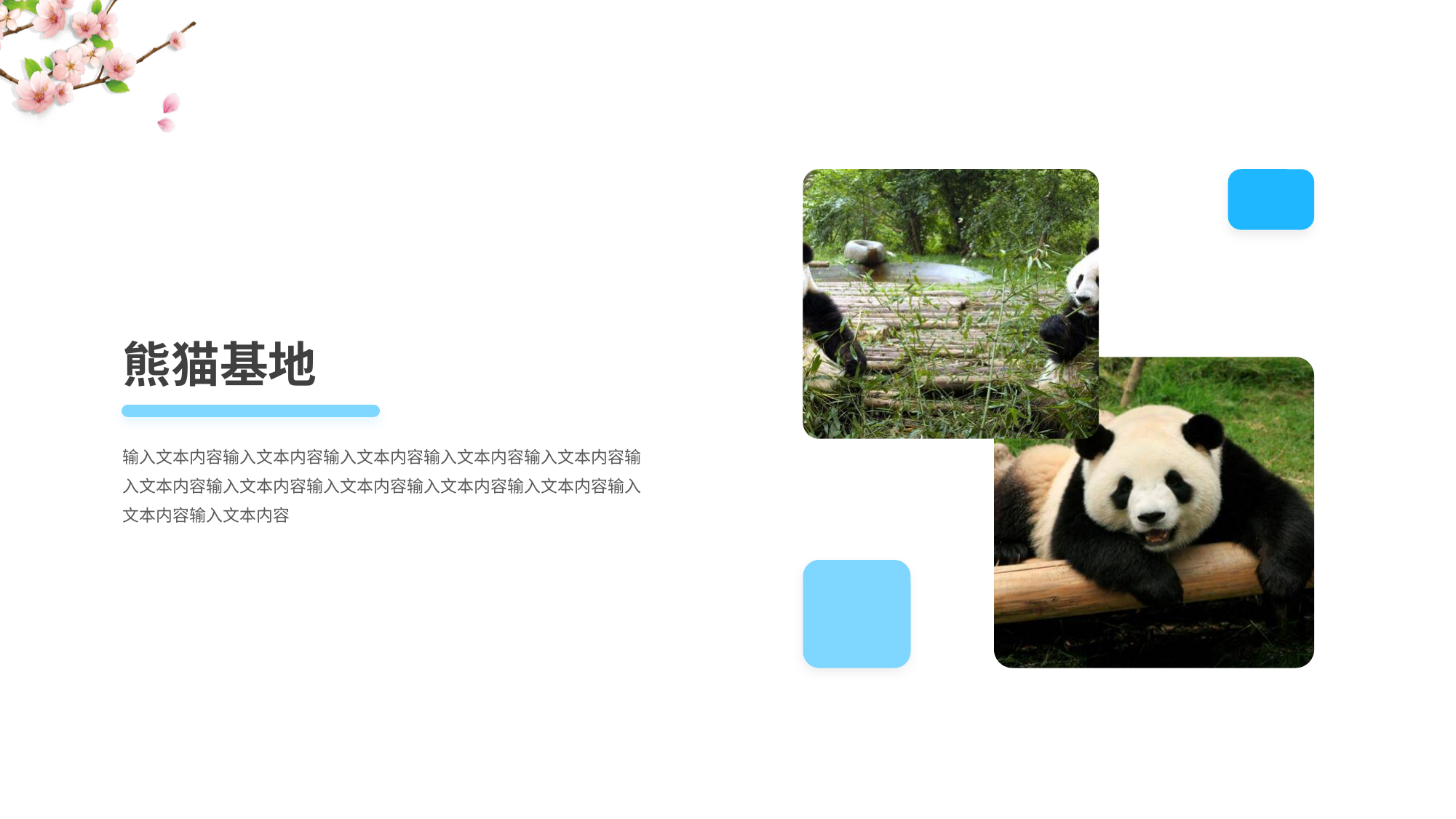

熊猫基地

输入文本内容输入文本内容输入文本内容输入文本内容输入文本内容输入文本内容输入文本内容输入文本内容输入文本内容输入文本内容输入文本内容输入文本内容